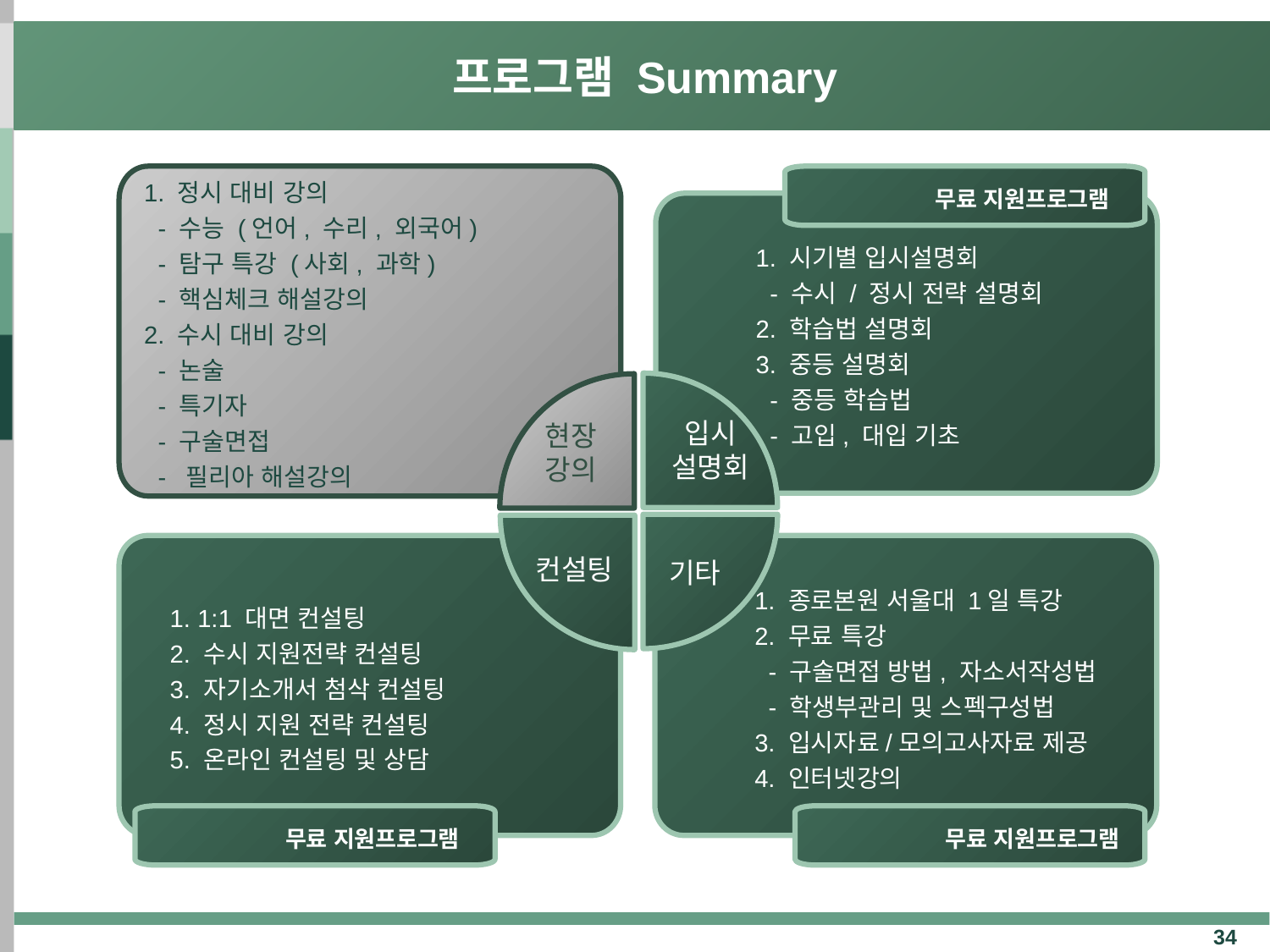

프로그램 Summary
1. 정시 대비 강의
  - 수능 (언어, 수리, 외국어)
  - 탐구 특강 (사회, 과학)
  - 핵심체크 해설강의
2. 수시 대비 강의
  - 논술
  - 특기자
  - 구술면접
  -  필리아 해설강의
무료 지원프로그램
1. 시기별 입시설명회
  - 수시 / 정시 전략 설명회
2. 학습법 설명회
3. 중등 설명회
  - 중등 학습법
  - 고입, 대입 기초

입시
설명회
현장
강의

1. 1:1 대면 컨설팅
2. 수시 지원전략 컨설팅
3. 자기소개서 첨삭 컨설팅
4. 정시 지원 전략 컨설팅
5. 온라인 컨설팅 및 상담
       1. 종로본원 서울대 1일 특강
       2. 무료 특강
         - 구술면접 방법, 자소서작성법
         - 학생부관리 및 스펙구성법
       3. 입시자료/모의고사자료 제공
       4. 인터넷강의
컨설팅
기타
무료 지원프로그램
무료 지원프로그램
34